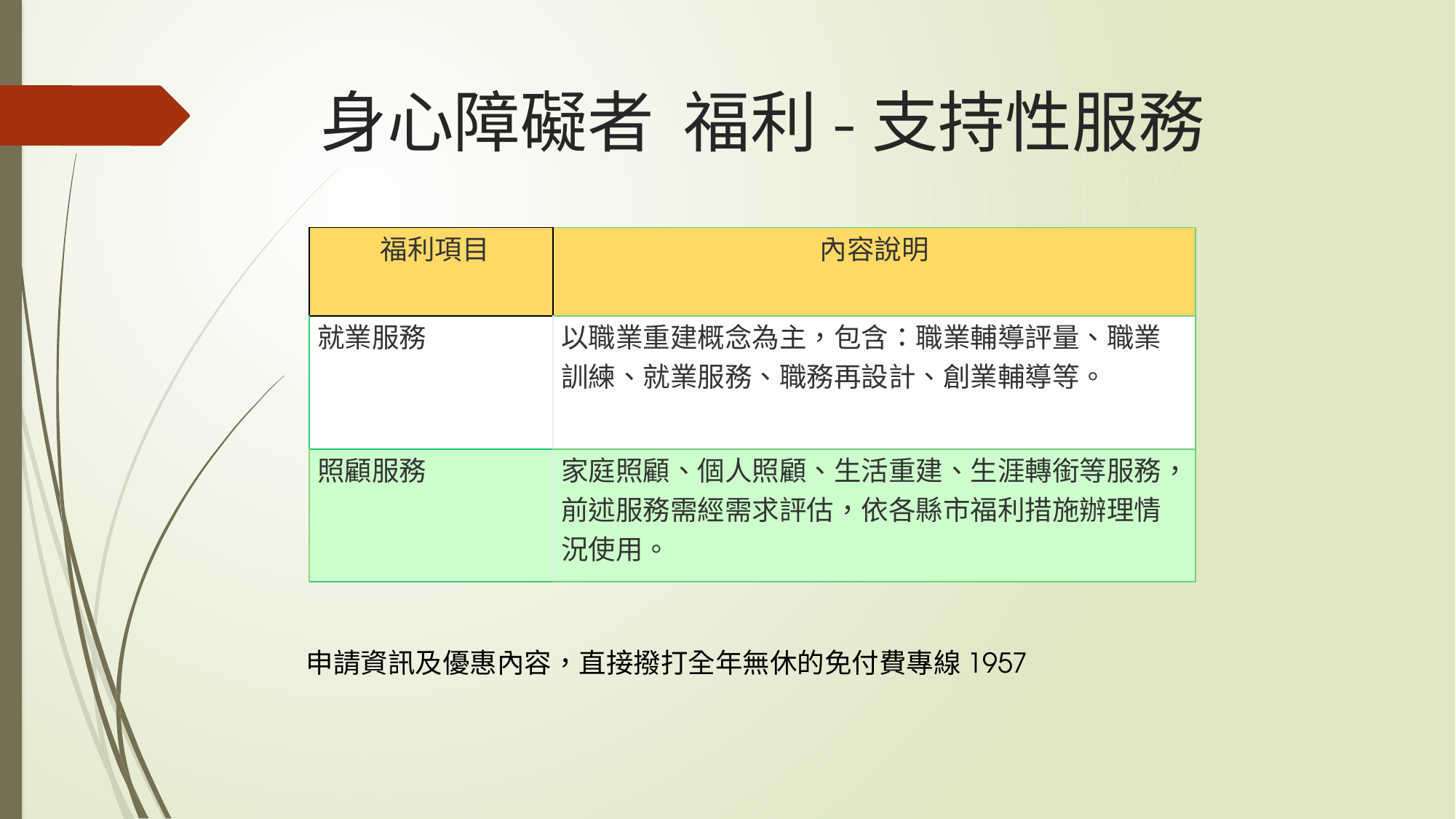

# 身心障礙者  福利-支持性服務
| ​福利項目 | 內容說明 |
| --- | --- |
| 就業服務 | 以職業重建概念為主，包含：職業輔導評量、職業訓練、就業服務、職務再設計、創業輔導等。 |
| 照顧服務 | 家庭照顧、個人照顧、生活重建、生涯轉銜等服務，前述服務需經需求評估，依各縣市福利措施辦理情況使用。 |

申請資訊及優惠內容，直接撥打全年無休的免付費專線1957